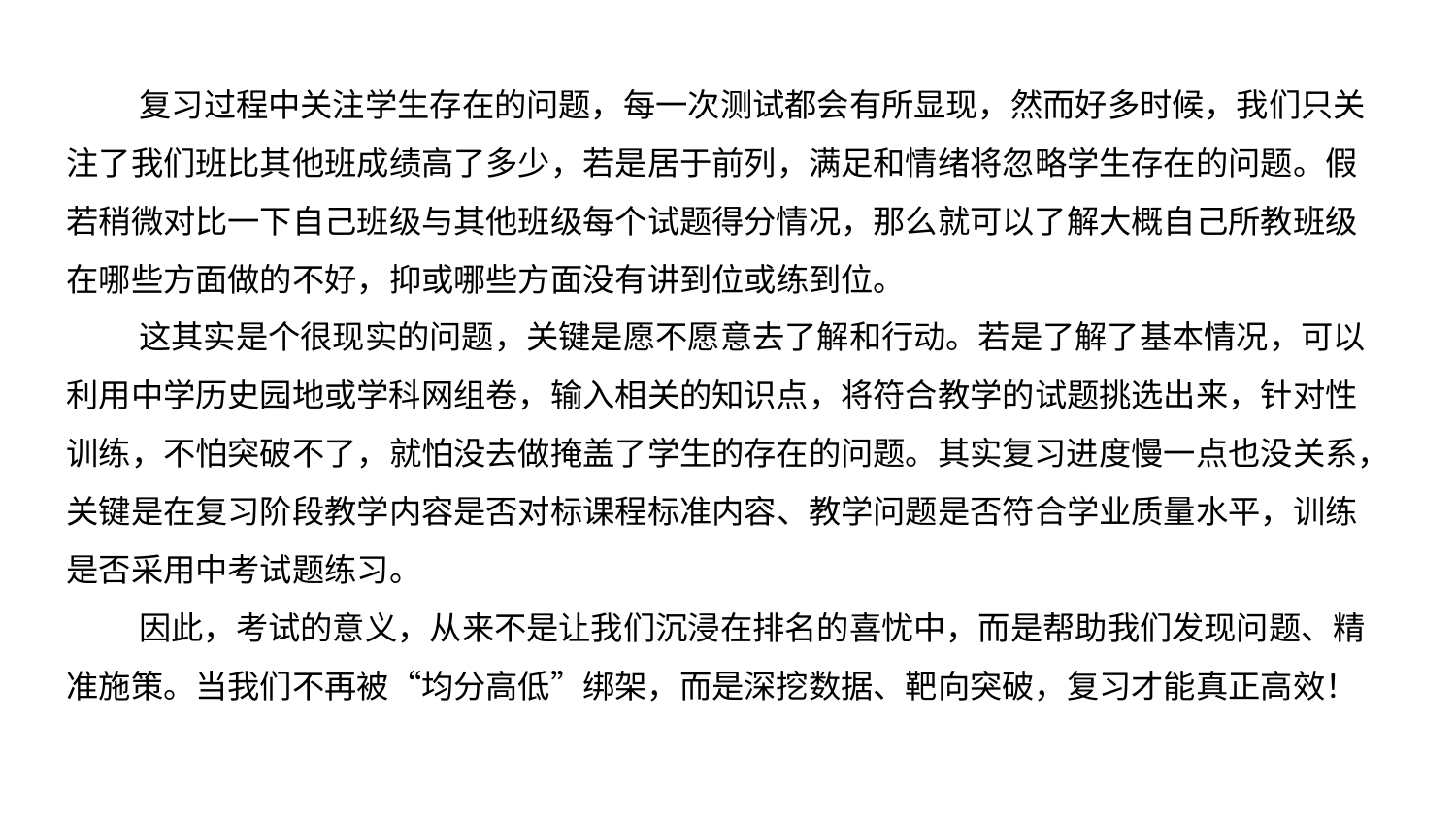

复习过程中关注学生存在的问题，每一次测试都会有所显现，然而好多时候，我们只关注了我们班比其他班成绩高了多少，若是居于前列，满足和情绪将忽略学生存在的问题。假若稍微对比一下自己班级与其他班级每个试题得分情况，那么就可以了解大概自己所教班级在哪些方面做的不好，抑或哪些方面没有讲到位或练到位。
这其实是个很现实的问题，关键是愿不愿意去了解和行动。若是了解了基本情况，可以利用中学历史园地或学科网组卷，输入相关的知识点，将符合教学的试题挑选出来，针对性训练，不怕突破不了，就怕没去做掩盖了学生的存在的问题。其实复习进度慢一点也没关系，关键是在复习阶段教学内容是否对标课程标准内容、教学问题是否符合学业质量水平，训练是否采用中考试题练习。
因此，考试的意义，从来不是让我们沉浸在排名的喜忧中，而是帮助我们发现问题、精准施策。当我们不再被“均分高低”绑架，而是深挖数据、靶向突破，复习才能真正高效！